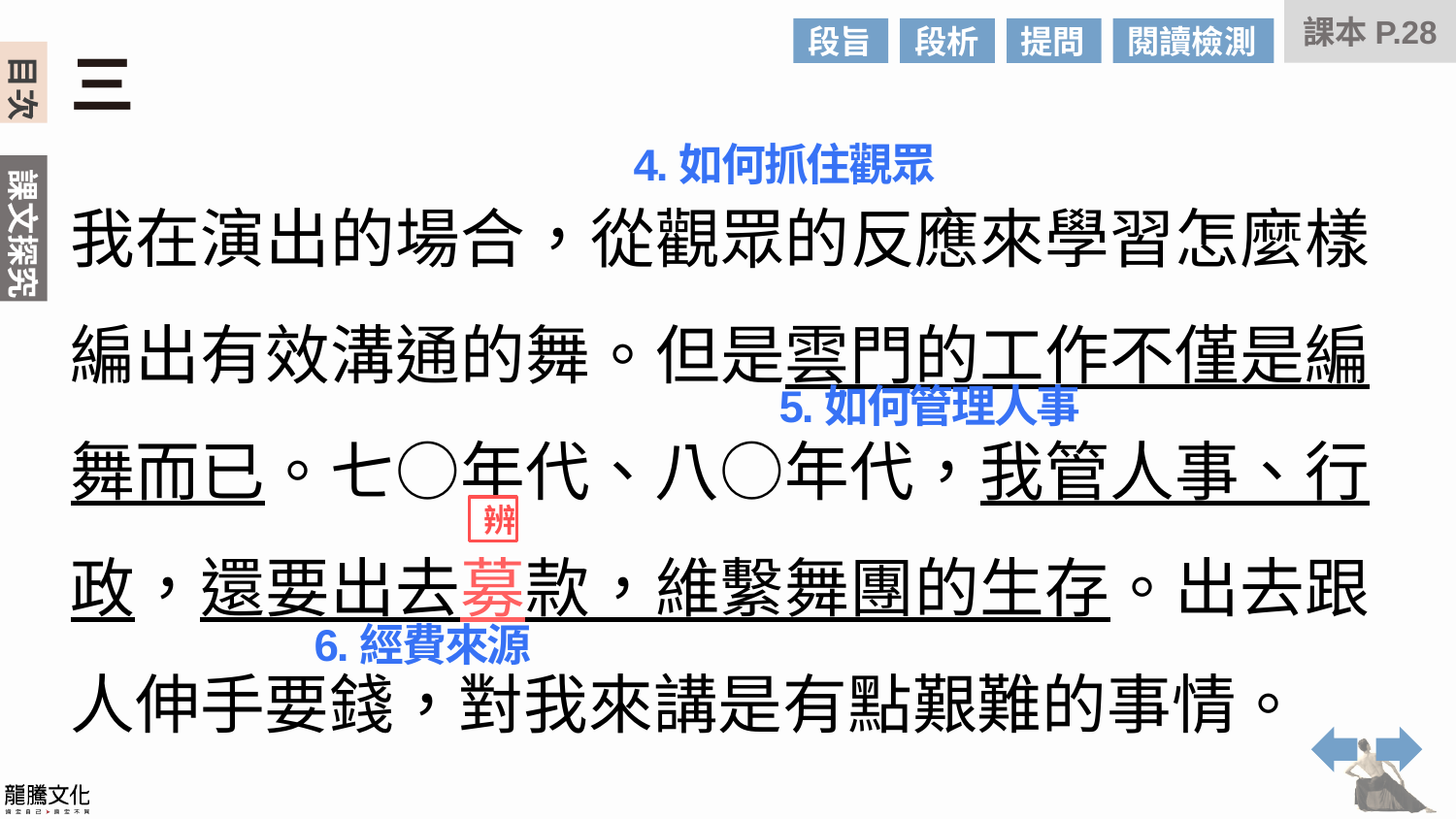

課本P.28
段旨
段析
提問
閱讀檢測
三
4.如何抓住觀眾
我在演出的場合，從觀眾的反應來學習怎麼樣編出有效溝通的舞。但是雲門的工作不僅是編舞而已。七○年代、八○年代，我管人事、行政，還要出去募款，維繫舞團的生存。出去跟人伸手要錢，對我來講是有點艱難的事情。
5.如何管理人事
辨
6.經費來源